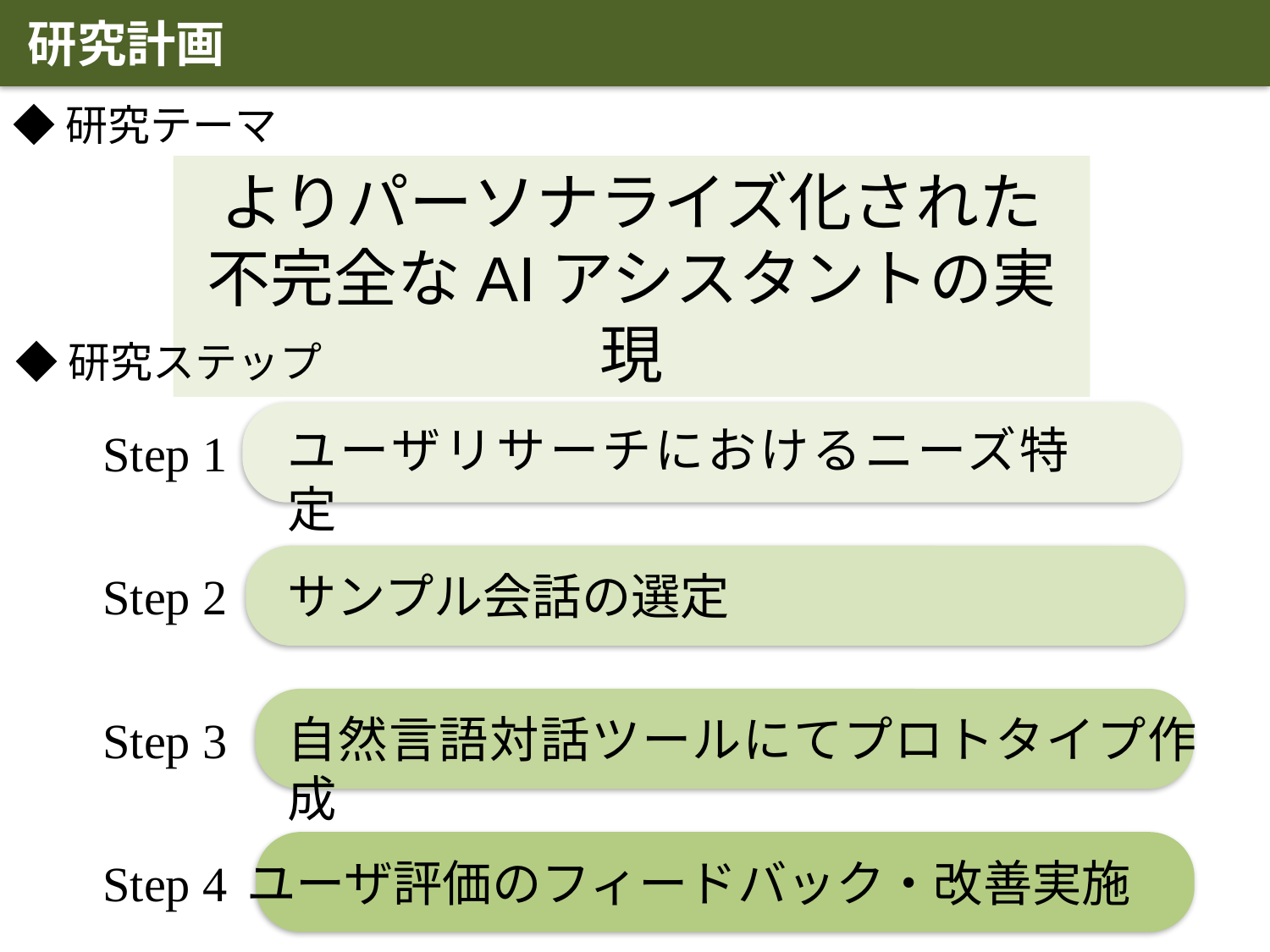

研究計画
◆研究テーマ
よりパーソナライズ化された
不完全なAIアシスタントの実現
◆研究ステップ

ユーザリサーチにおけるニーズ特定
Step 1

サンプル会話の選定
Step 2

自然言語対話ツールにてプロトタイプ作成
Step 3

Step 4
ユーザ評価のフィードバック・改善実施